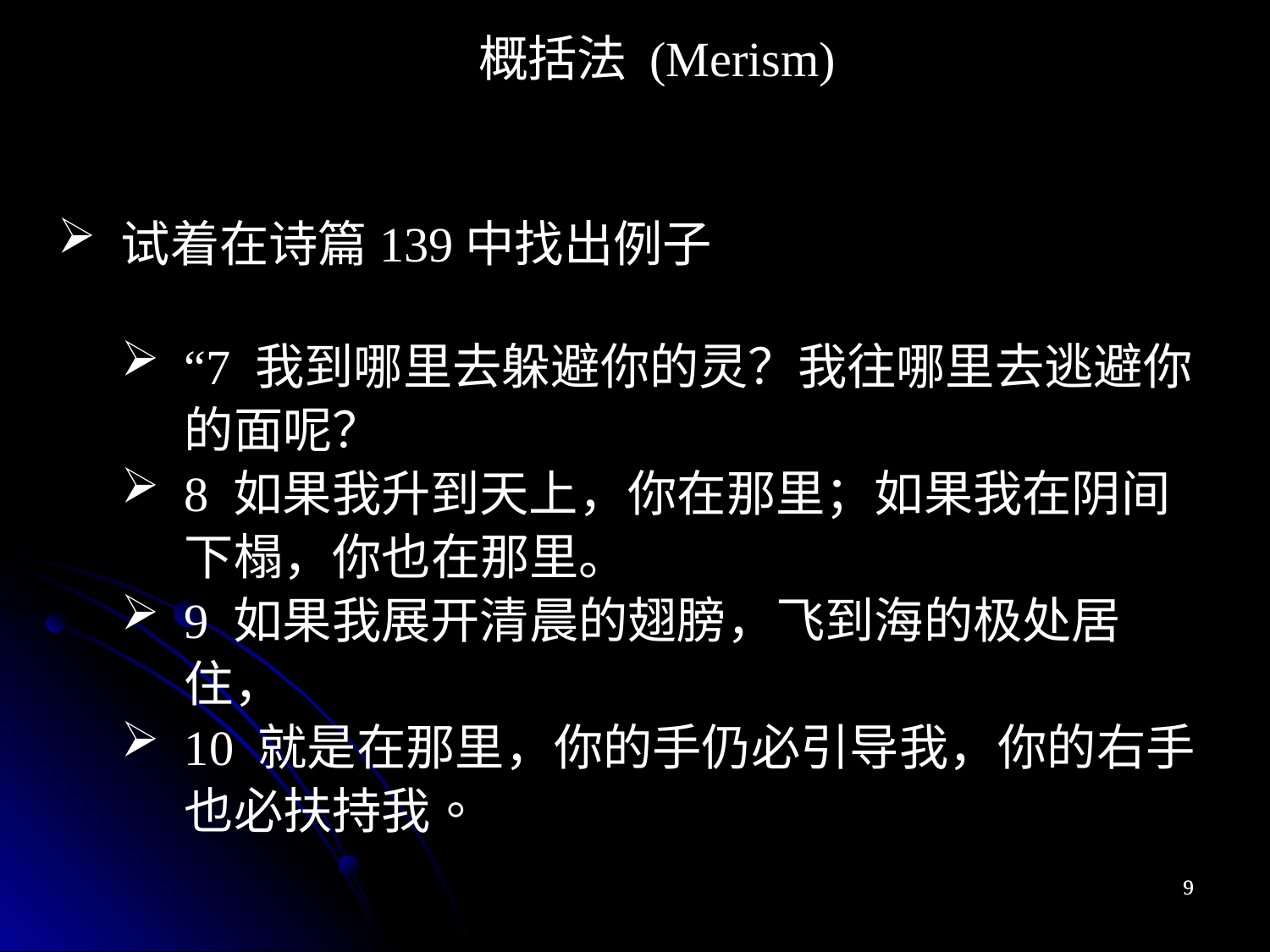

概括法 (Merism)
试着在诗篇139中找出例子

“7 我到哪里去躲避你的灵？我往哪里去逃避你的面呢？
8 如果我升到天上，你在那里；如果我在阴间下榻，你也在那里。
9 如果我展开清晨的翅膀，飞到海的极处居住，
10 就是在那里，你的手仍必引导我，你的右手也必扶持我。
9
9